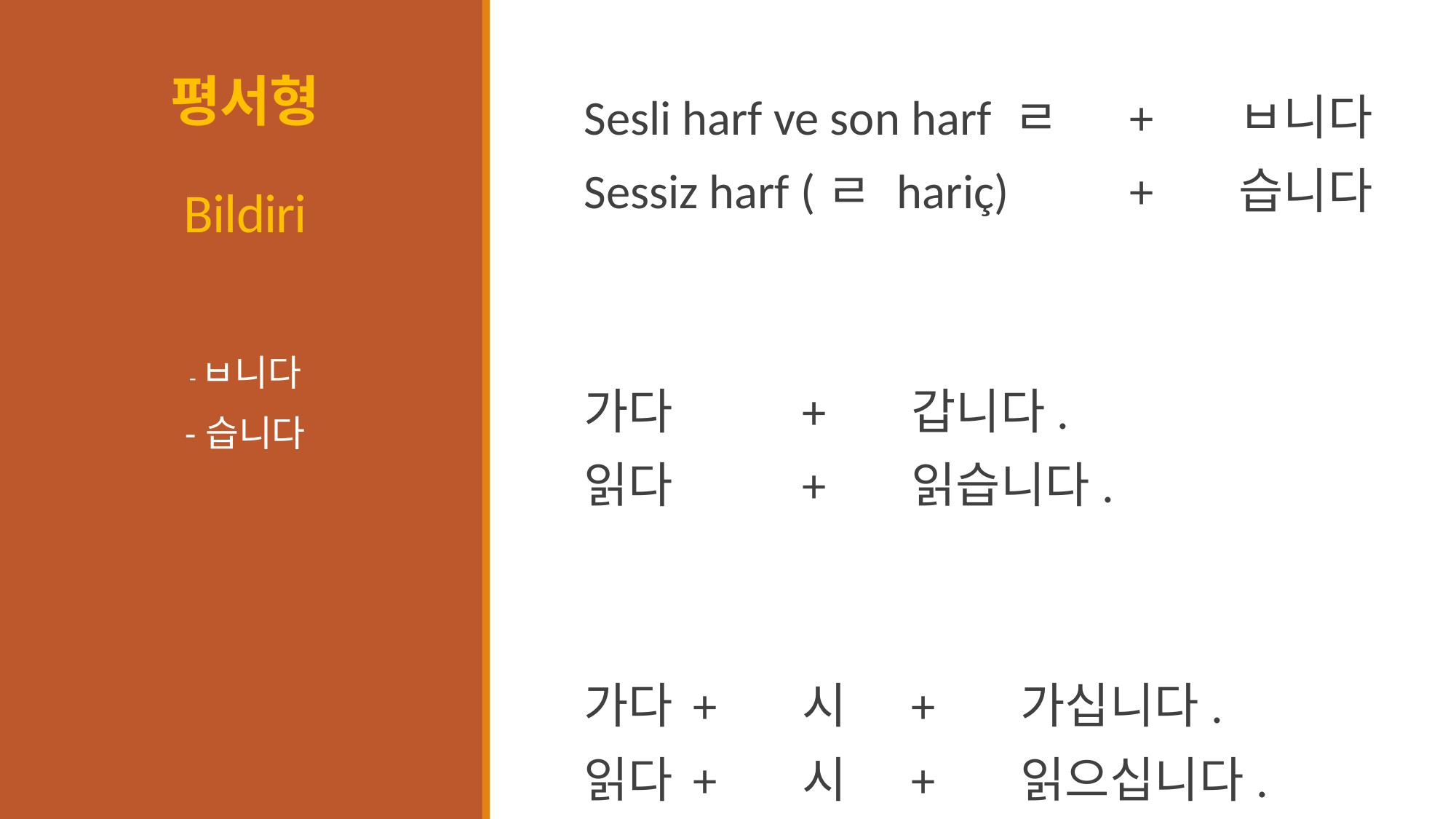

# 평서형 Bildiri
Sesli harf ve son harf ㄹ	+ 	ㅂ니다
Sessiz harf (ㄹ hariç) 		+	습니다

가다		+	갑니다.
읽다		+	읽습니다.

가다	+	시	+	가십니다.
읽다	+	시	+	읽으십니다.

-ㅂ니다
-습니다